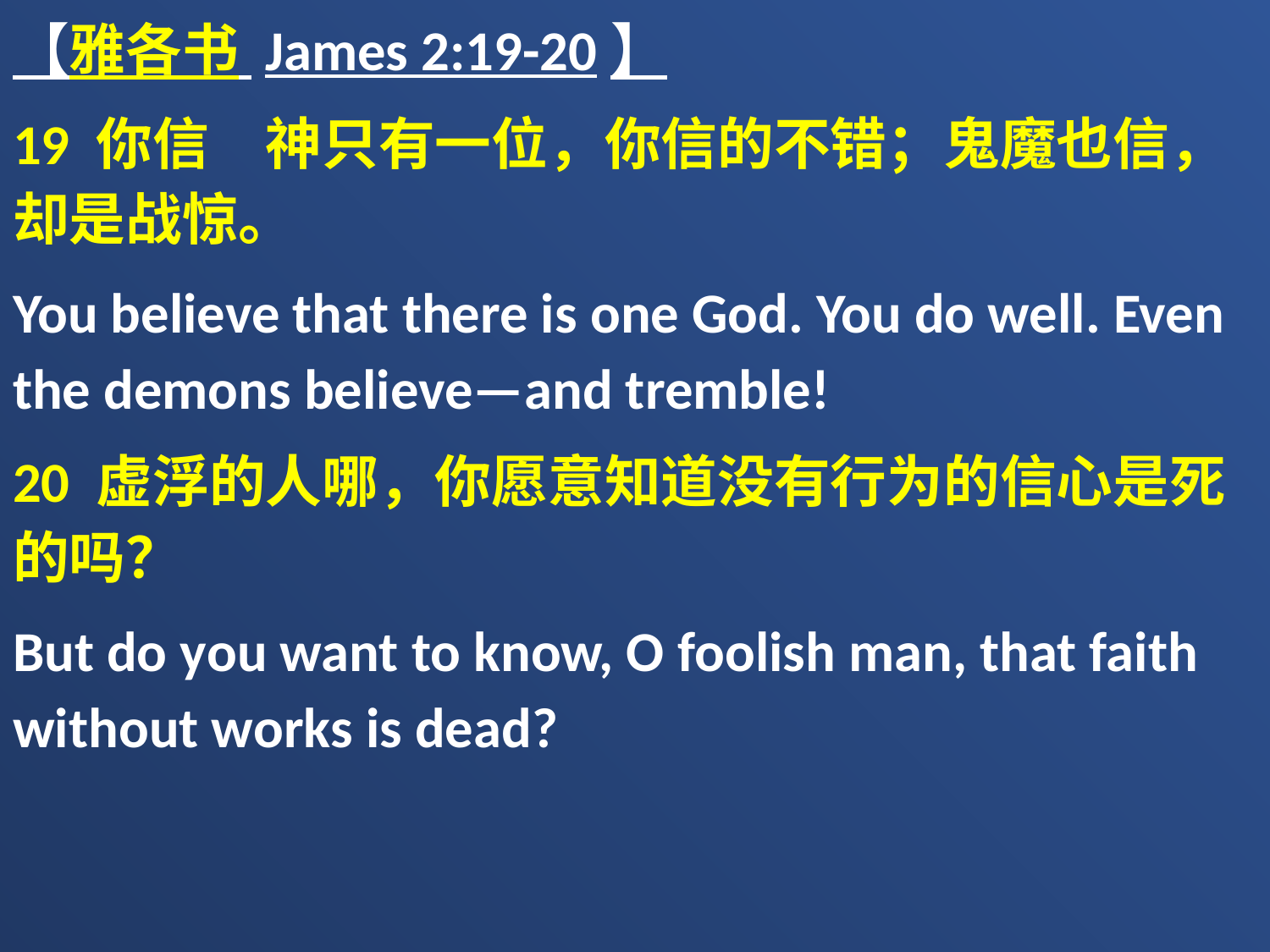

【雅各书 James 2:19-20】
19 你信　神只有一位，你信的不错；鬼魔也信，却是战惊。
You believe that there is one God. You do well. Even the demons believe—and tremble!
20 虚浮的人哪，你愿意知道没有行为的信心是死的吗？
But do you want to know, O foolish man, that faith without works is dead?